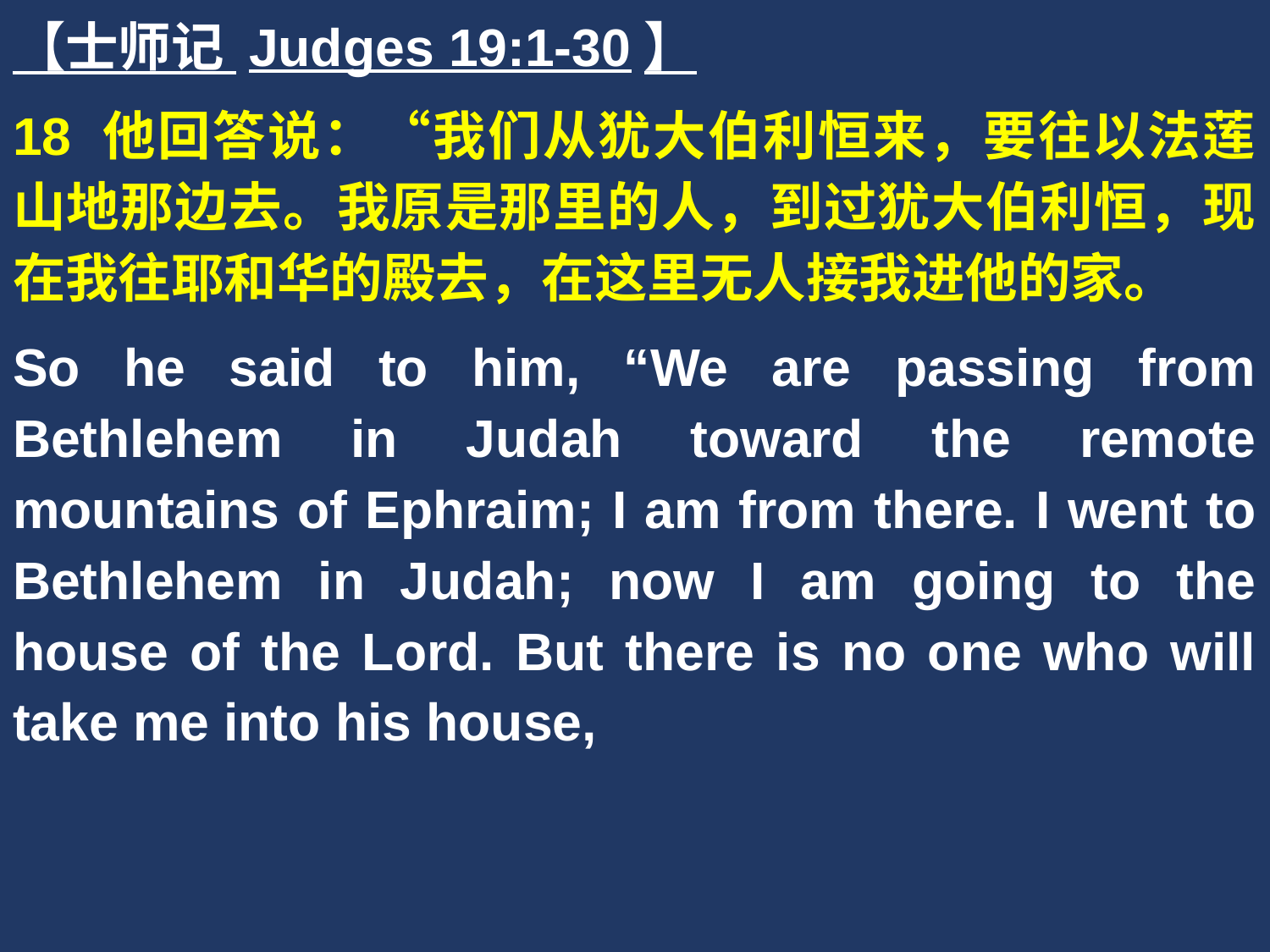

【士师记 Judges 19:1-30】
18 他回答说：“我们从犹大伯利恒来，要往以法莲山地那边去。我原是那里的人，到过犹大伯利恒，现在我往耶和华的殿去，在这里无人接我进他的家。
So he said to him, “We are passing from Bethlehem in Judah toward the remote mountains of Ephraim; I am from there. I went to Bethlehem in Judah; now I am going to the house of the Lord. But there is no one who will take me into his house,